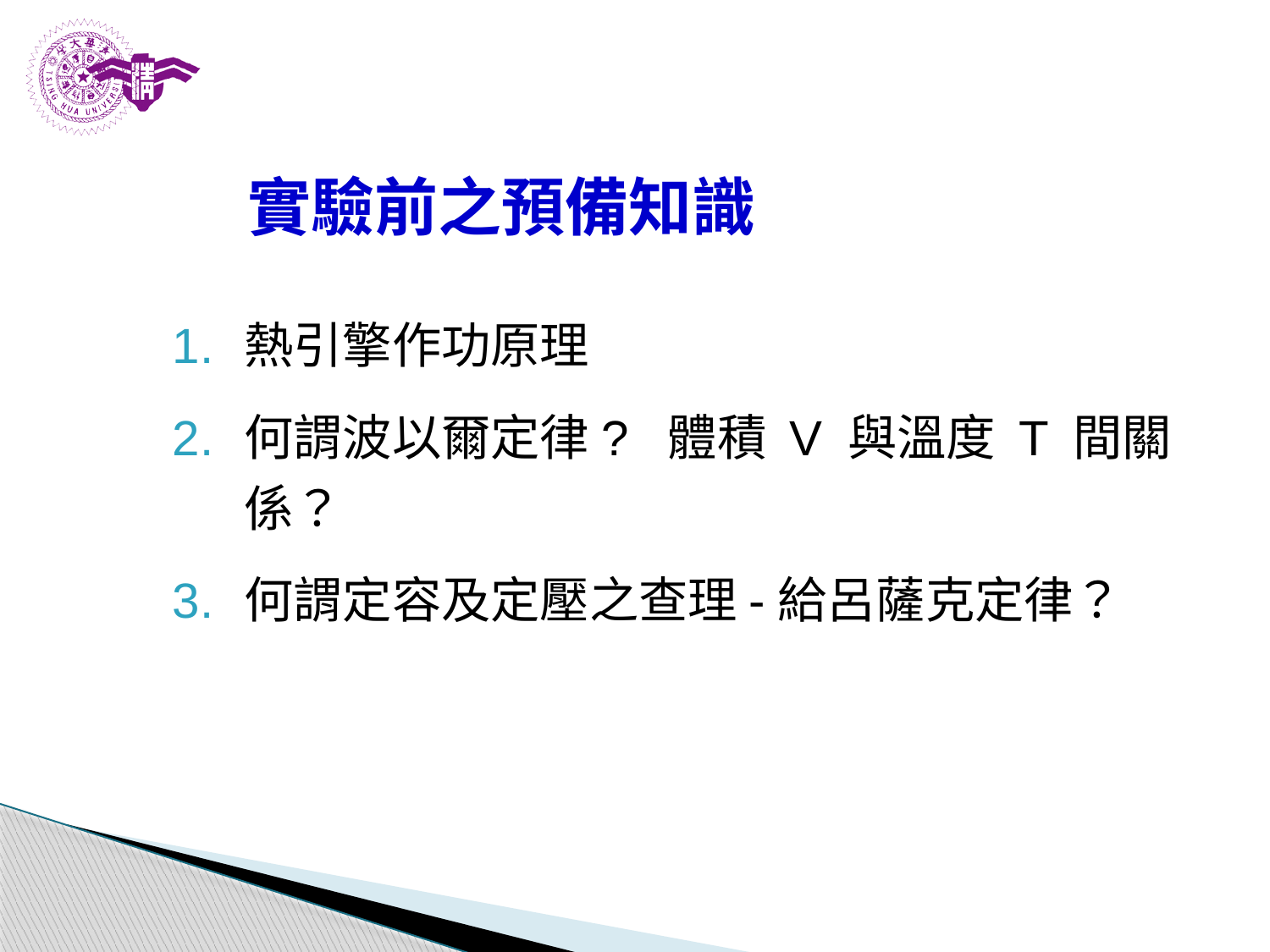

# 實驗前之預備知識
熱引擎作功原理
何謂波以爾定律?  體積 V 與溫度 T 間關係？
何謂定容及定壓之查理-給呂薩克定律？